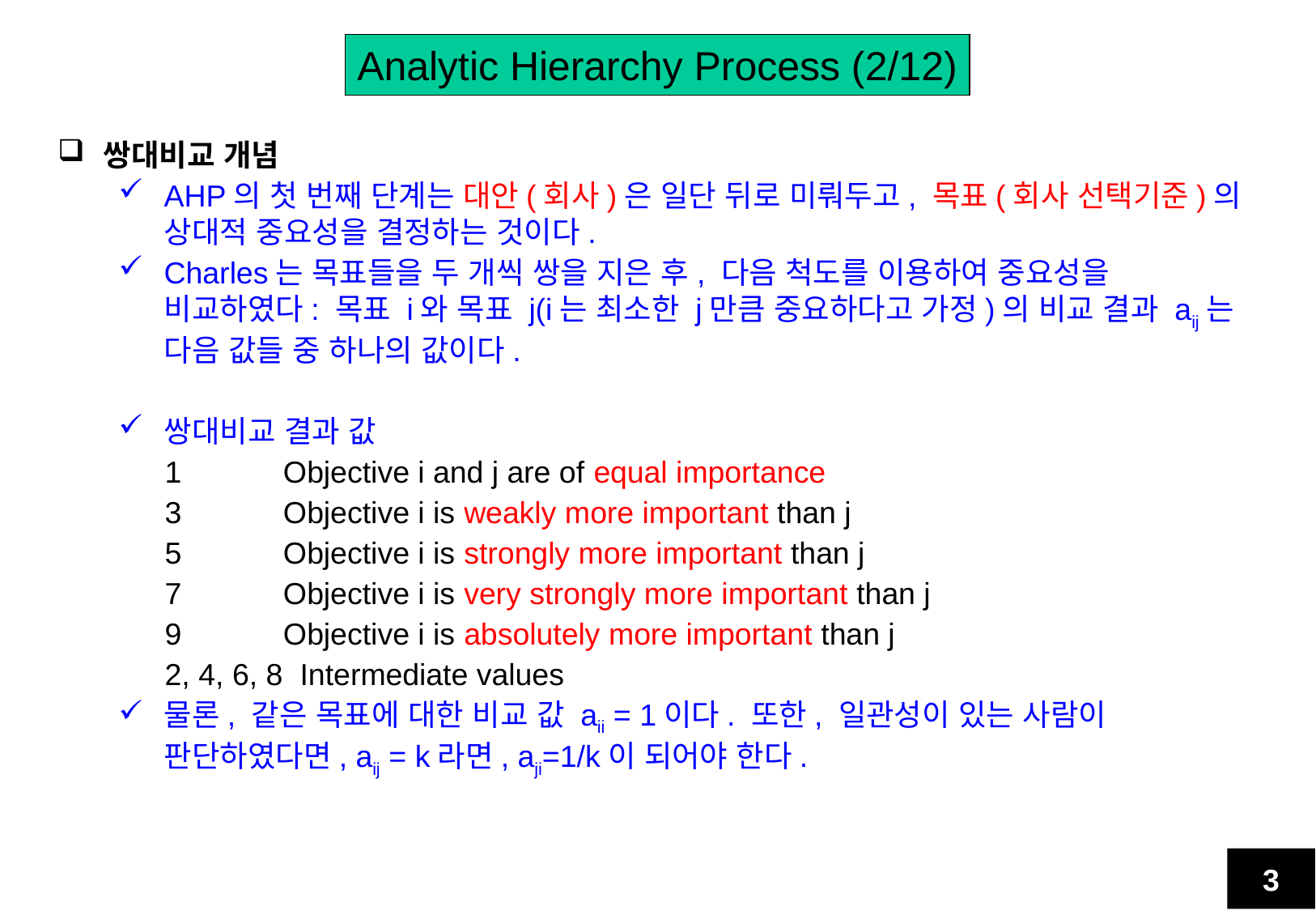

Analytic Hierarchy Process (2/12)
쌍대비교 개념
AHP의 첫 번째 단계는 대안(회사)은 일단 뒤로 미뤄두고, 목표(회사 선택기준)의 상대적 중요성을 결정하는 것이다.
Charles는 목표들을 두 개씩 쌍을 지은 후, 다음 척도를 이용하여 중요성을 비교하였다: 목표 i와 목표 j(i는 최소한 j만큼 중요하다고 가정)의 비교 결과 aij는 다음 값들 중 하나의 값이다.

쌍대비교 결과 값
1            Objective i and j are of equal importance
3            Objective i is weakly more important than j
5            Objective i is strongly more important than j
7            Objective i is very strongly more important than j
9            Objective i is absolutely more important than j
2, 4, 6, 8  Intermediate values
물론, 같은 목표에 대한 비교 값 aii = 1이다. 또한, 일관성이 있는 사람이 판단하였다면, aij = k라면, aji=1/k이 되어야 한다.
3